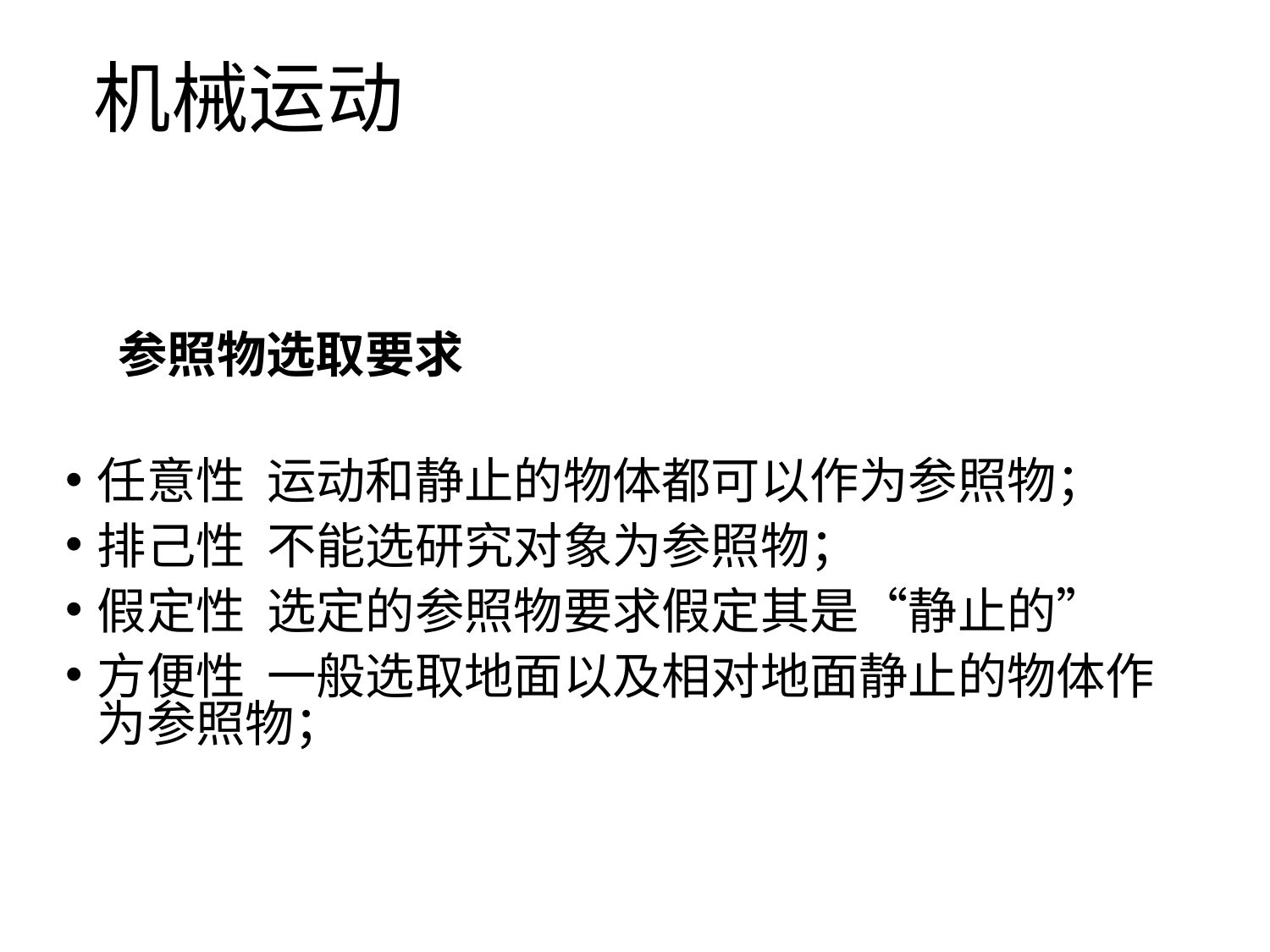

机械运动
参照物选取要求
任意性  运动和静止的物体都可以作为参照物；
排己性  不能选研究对象为参照物；
假定性  选定的参照物要求假定其是“静止的”
方便性  一般选取地面以及相对地面静止的物体作为参照物；